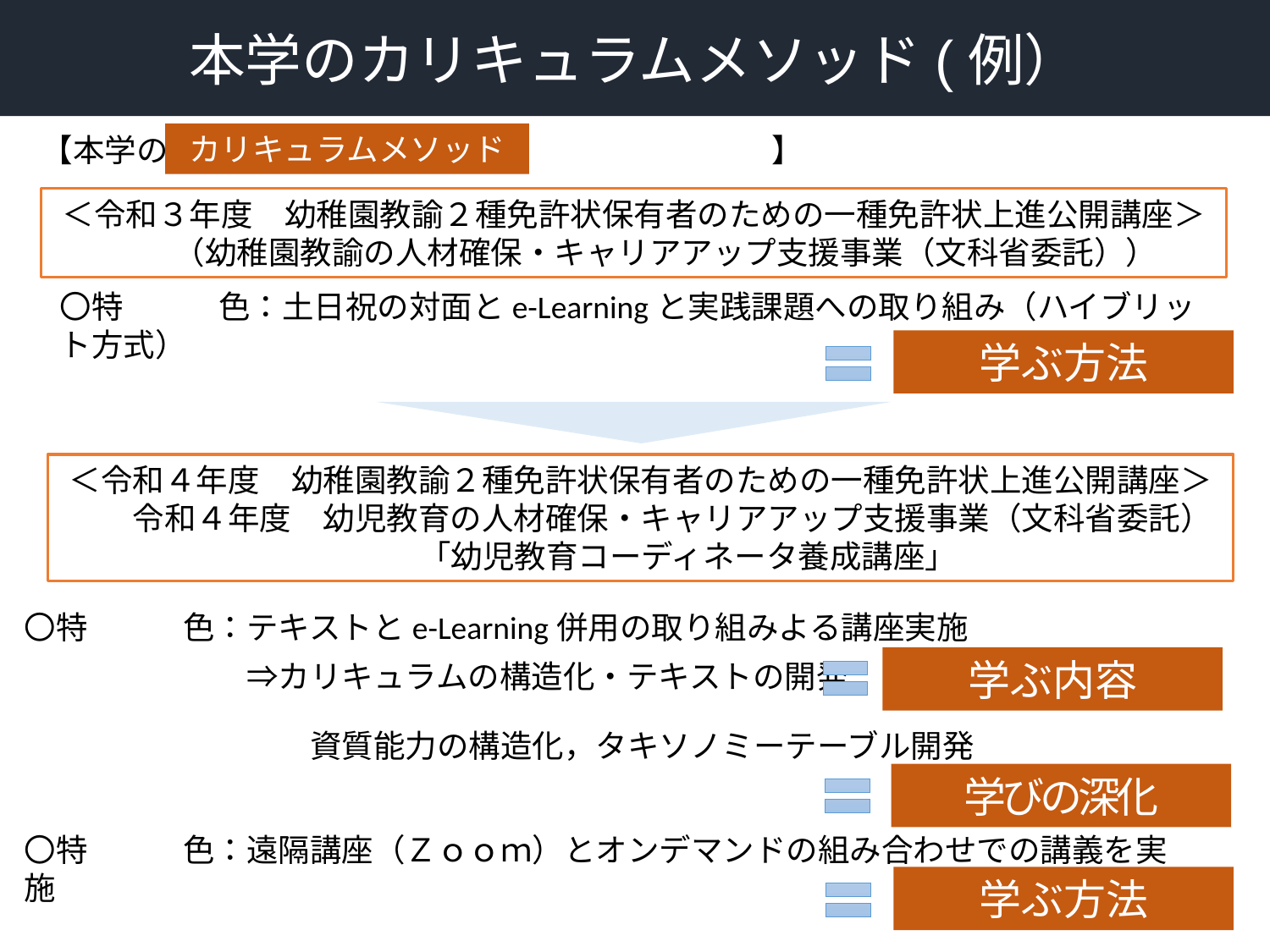

本学のカリキュラムメソッド(例）
カリキュラムメソッド
【本学の　　　　　　　　　　　　　　　　　　　】
＜令和３年度　幼稚園教諭２種免許状保有者のための一種免許状上進公開講座＞
　　（幼稚園教諭の人材確保・キャリアアップ支援事業（文科省委託））
〇特　　　色：土日祝の対面とe-Learningと実践課題への取り組み（ハイブリット方式）
学ぶ方法

＜令和４年度　幼稚園教諭２種免許状保有者のための一種免許状上進公開講座＞
　　令和４年度　幼児教育の人材確保・キャリアアップ支援事業（文科省委託）
　　　「幼児教育コーディネータ養成講座」
〇特　　　色：テキストとe-Learning併用の取り組みよる講座実施
　　　　　　　⇒カリキュラムの構造化・テキストの開発
　　　　　　　　　資質能力の構造化，タキソノミーテーブル開発
学ぶ内容

学びの深化

〇特　　　色：遠隔講座（Ｚｏｏｍ）とオンデマンドの組み合わせでの講義を実施
学ぶ方法

24